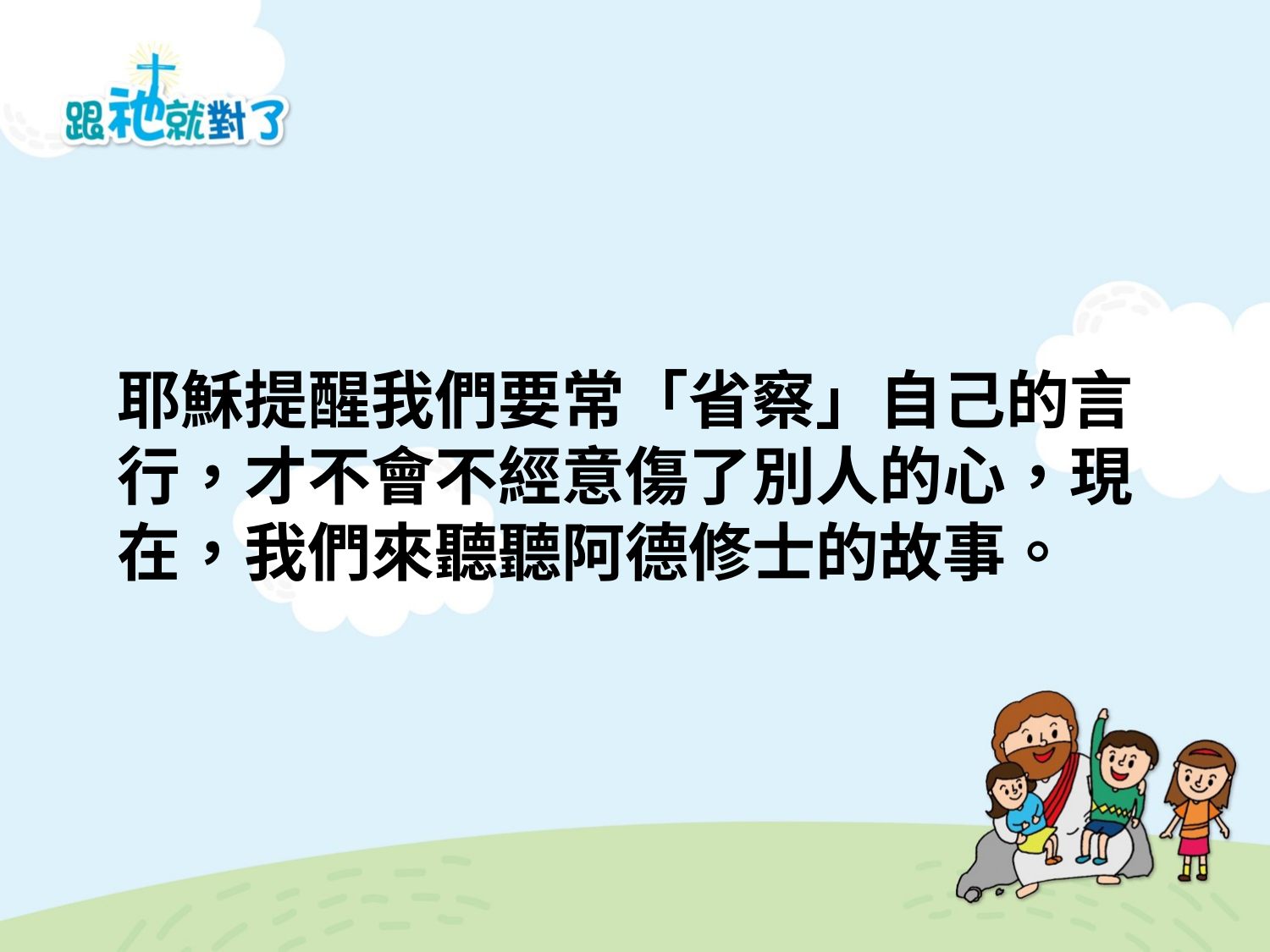

耶穌提醒我們要常「省察」自己的言行，才不會不經意傷了別人的心，現在，我們來聽聽阿德修士的故事。